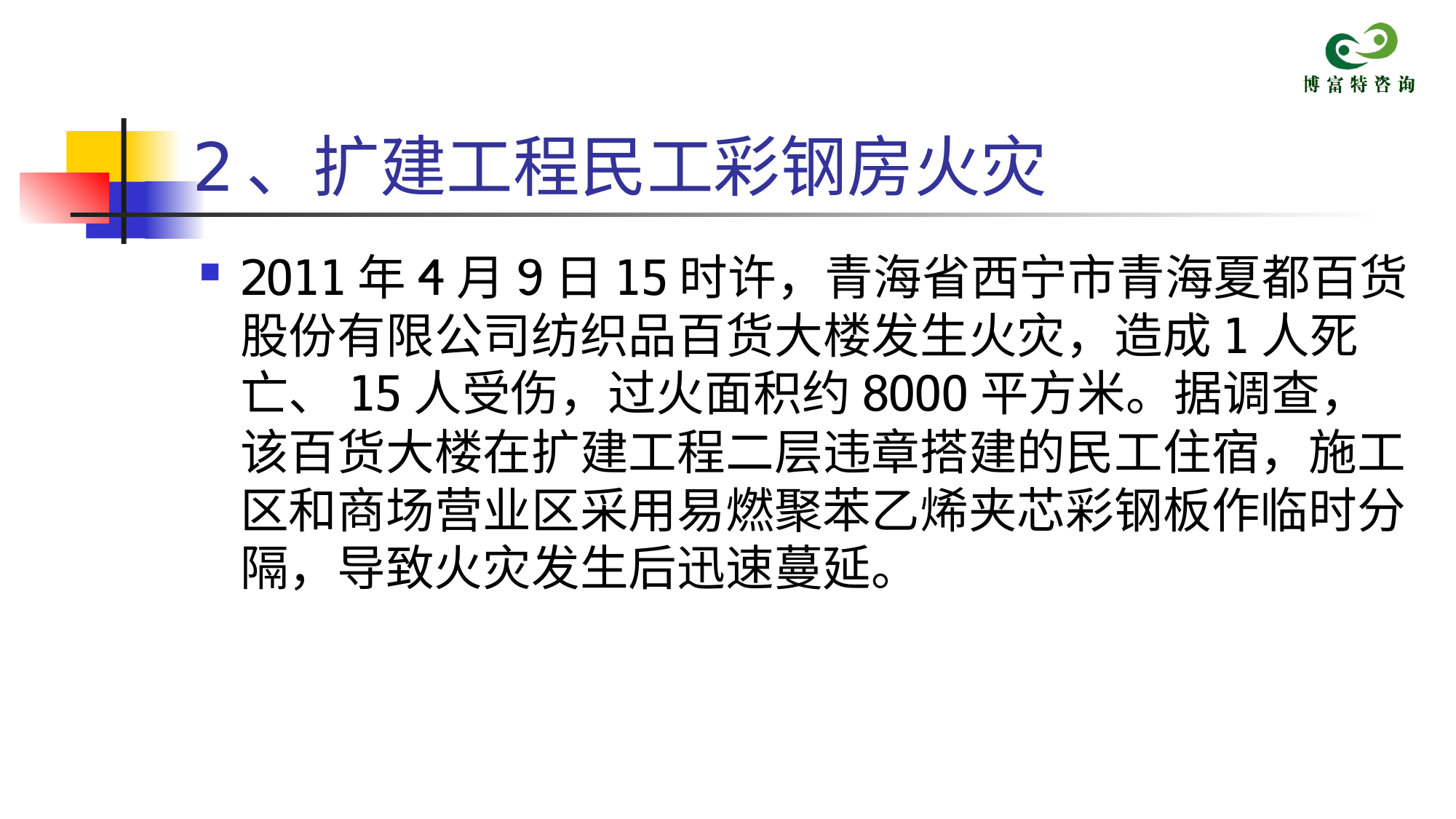

# 2、扩建工程民工彩钢房火灾
2011年4月9日15时许，青海省西宁市青海夏都百货股份有限公司纺织品百货大楼发生火灾，造成1人死亡、15人受伤，过火面积约8000平方米。据调查，该百货大楼在扩建工程二层违章搭建的民工住宿，施工区和商场营业区采用易燃聚苯乙烯夹芯彩钢板作临时分隔，导致火灾发生后迅速蔓延。